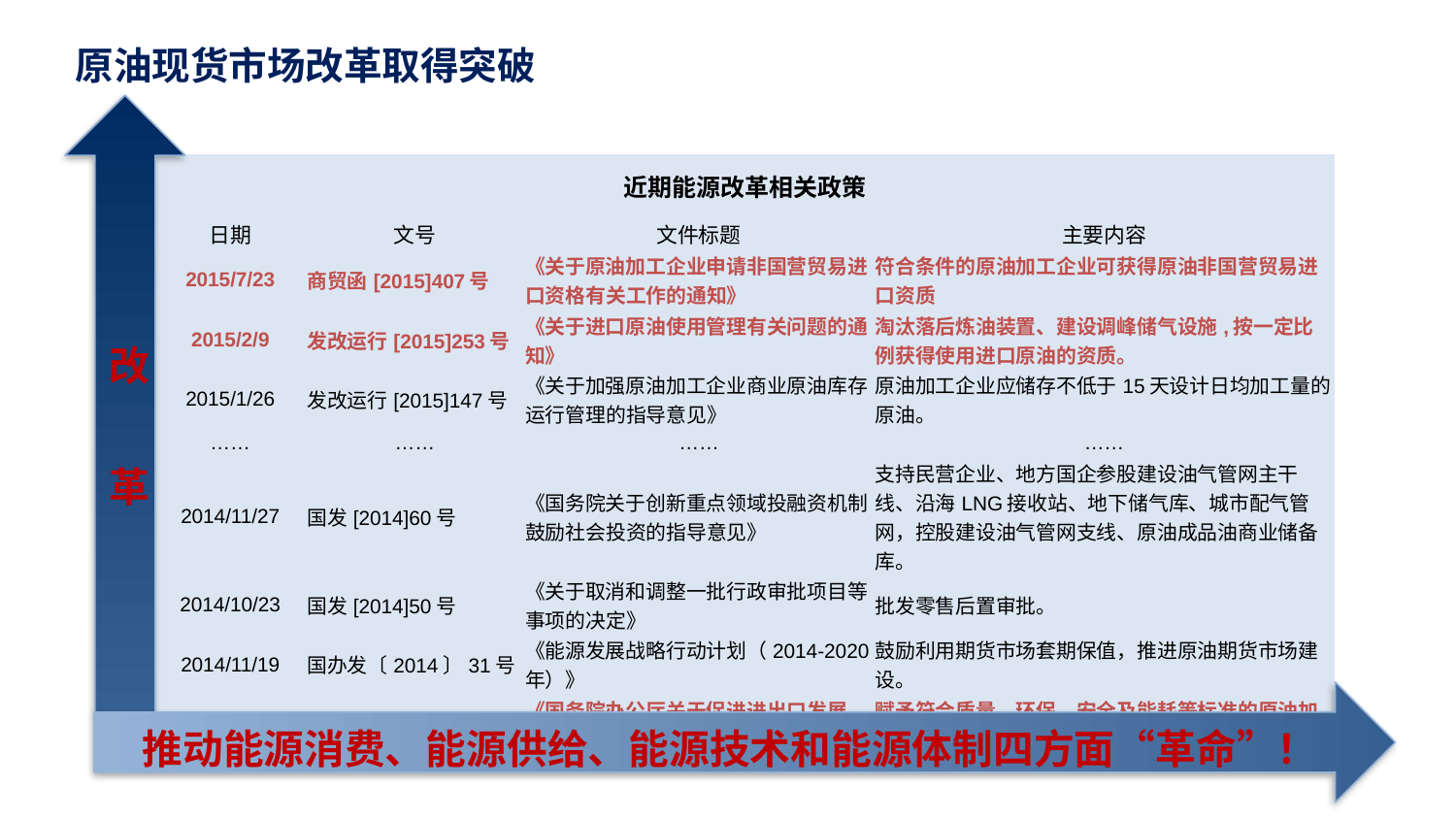

原油现货市场改革取得突破
| 近期能源改革相关政策 |  |  |  |
| --- | --- | --- | --- |
| 日期 | 文号 | 文件标题 | 主要内容 |
| 2015/7/23 | 商贸函[2015]407号 | 《关于原油加工企业申请非国营贸易进口资格有关工作的通知》 | 符合条件的原油加工企业可获得原油非国营贸易进口资质 |
| 2015/2/9 | 发改运行[2015]253号 | 《关于进口原油使用管理有关问题的通知》 | 淘汰落后炼油装置、建设调峰储气设施,按一定比例获得使用进口原油的资质。 |
| 2015/1/26 | 发改运行[2015]147号 | 《关于加强原油加工企业商业原油库存运行管理的指导意见》 | 原油加工企业应储存不低于15天设计日均加工量的原油。 |
| …… | …… | …… | …… |
| 2014/11/27 | 国发[2014]60号 | 《国务院关于创新重点领域投融资机制鼓励社会投资的指导意见》 | 支持民营企业、地方国企参股建设油气管网主干线、沿海LNG接收站、地下储气库、城市配气管网，控股建设油气管网支线、原油成品油商业储备库。 |
| 2014/10/23 | 国发[2014]50号 | 《关于取消和调整一批行政审批项目等事项的决定》 | 批发零售后置审批。 |
| 2014/11/19 | 国办发〔2014〕31号 | 《能源发展战略行动计划（2014-2020年）》 | 鼓励利用期货市场套期保值，推进原油期货市场建设。 |
| 2013/7/23 | 国办发[2013]83号 | 《国务院办公厅关于促进进出口发展、稳增长、调结构的若干意见》 | 赋予符合质量、环保、安全及能耗等标准的原油加工企业原油进口及使用资质。 |
改    革
推动能源消费、能源供给、能源技术和能源体制四方面“革命”！